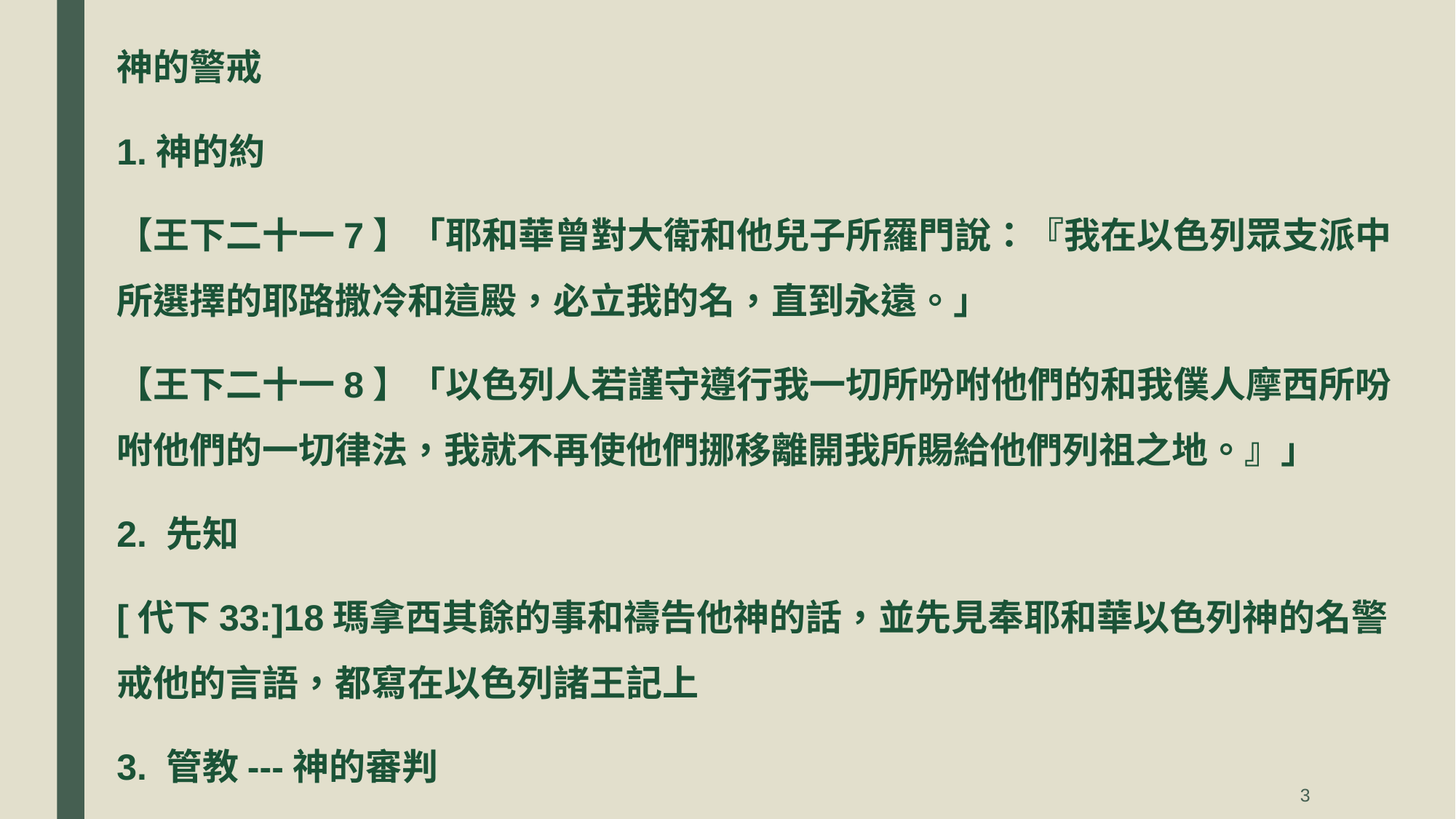

神的警戒
1.神的約
【王下二十一7】「耶和華曾對大衛和他兒子所羅門說：『我在以色列眾支派中所選擇的耶路撒冷和這殿，必立我的名，直到永遠。」
【王下二十一8】「以色列人若謹守遵行我一切所吩咐他們的和我僕人摩西所吩咐他們的一切律法，我就不再使他們挪移離開我所賜給他們列祖之地。』」
2. 先知
[代下33:]18瑪拿西其餘的事和禱告他神的話，並先見奉耶和華以色列神的名警戒他的言語，都寫在以色列諸王記上
3. 管教---神的審判

3